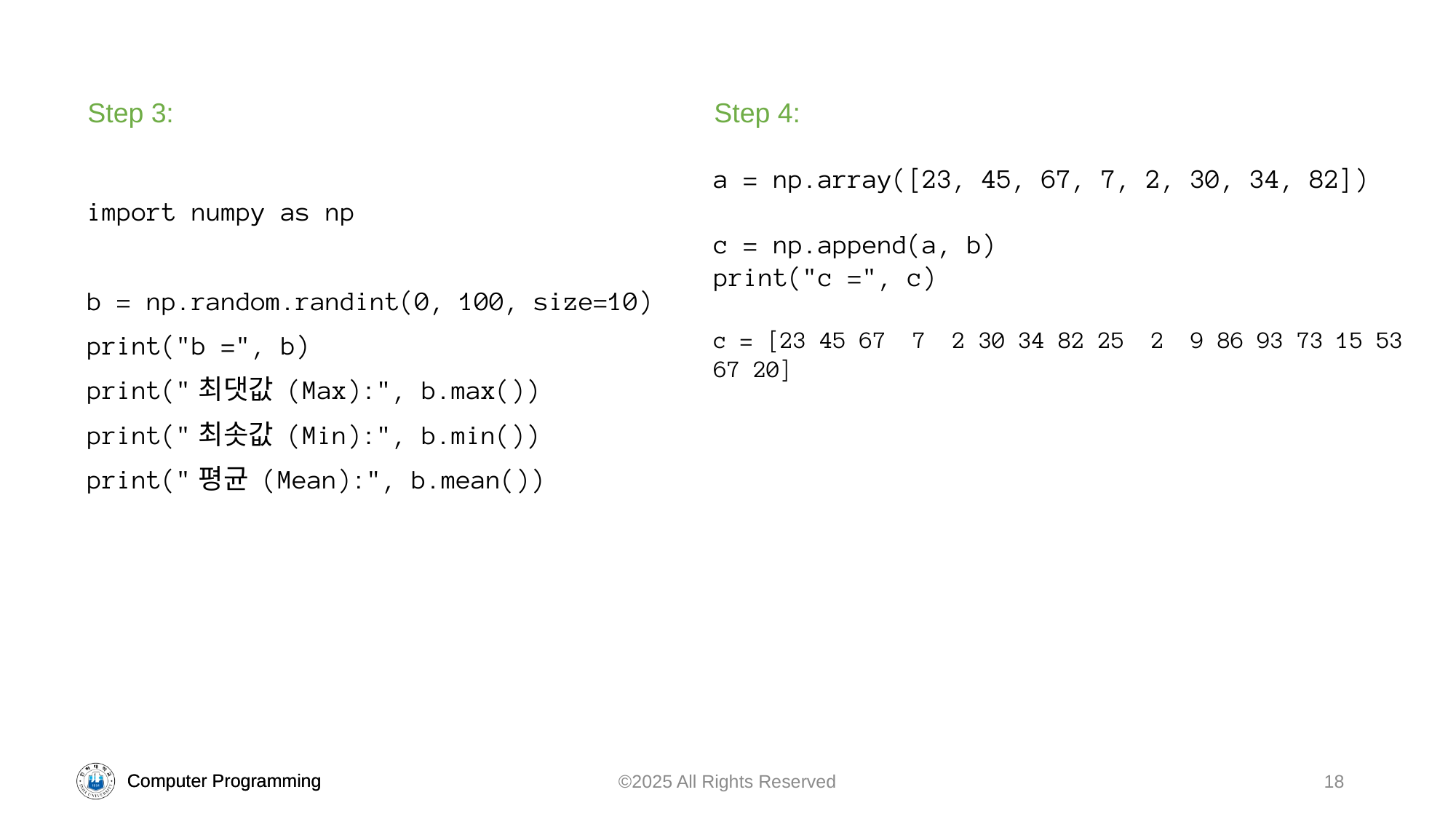

Step 4:

a = np.array([23, 45, 67, 7, 2, 30, 34, 82])

c = np.append(a, b)
print("c =", c)

c = [23 45 67  7  2 30 34 82 25  2  9 86 93 73 15 53 67 20]
Step 3:

import numpy as np

b = np.random.randint(0, 100, size=10)
print("b =", b)
print("최댓값 (Max):", b.max())
print("최솟값 (Min):", b.min())
print("평균 (Mean):", b.mean())

©2025 All Rights Reserved
18